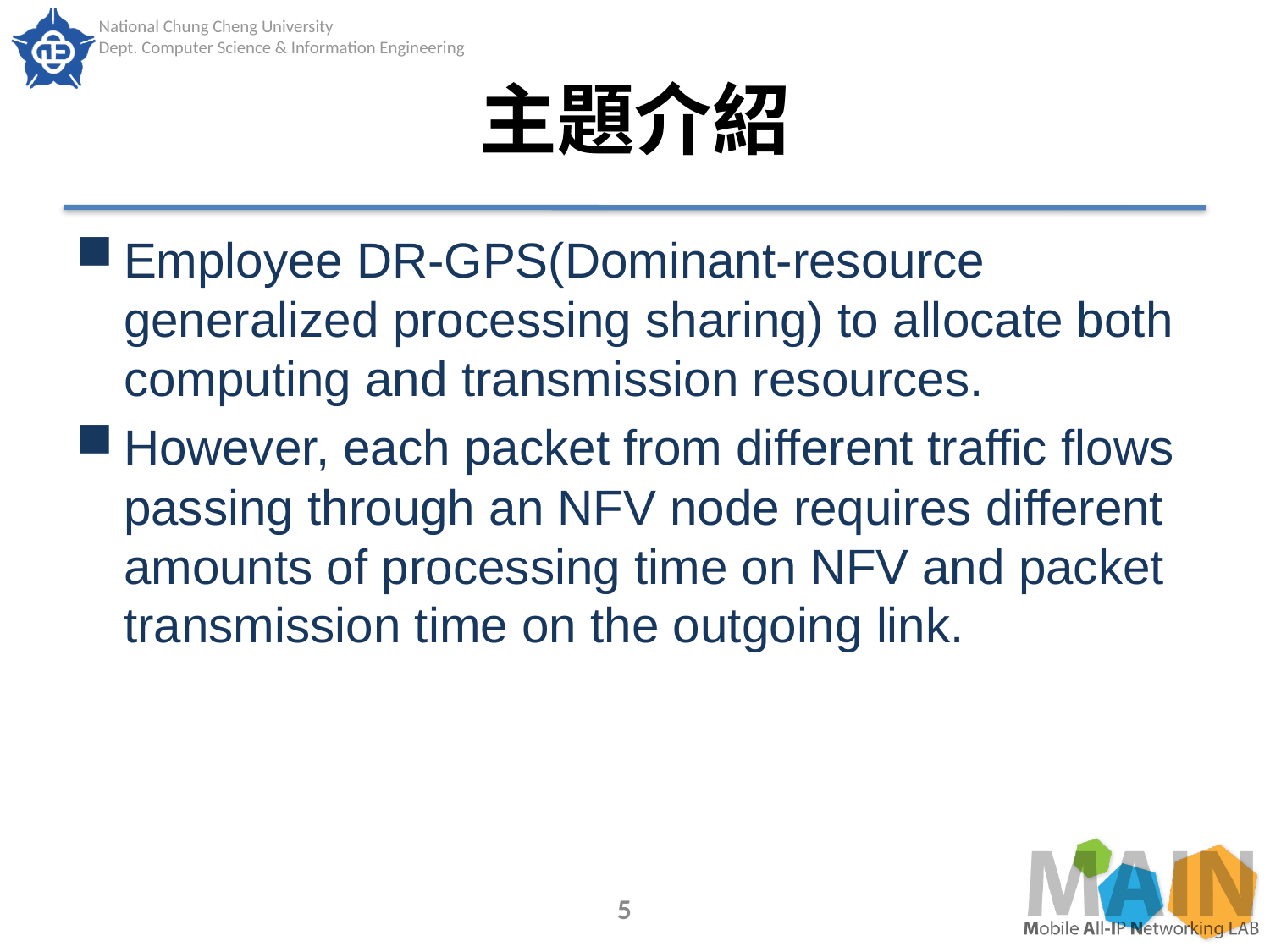

# 主題介紹
Employee DR-GPS(Dominant-resource generalized processing sharing) to allocate both computing and transmission resources.
However, each packet from different traffic flows passing through an NFV node requires different amounts of processing time on NFV and packet transmission time on the outgoing link.
5